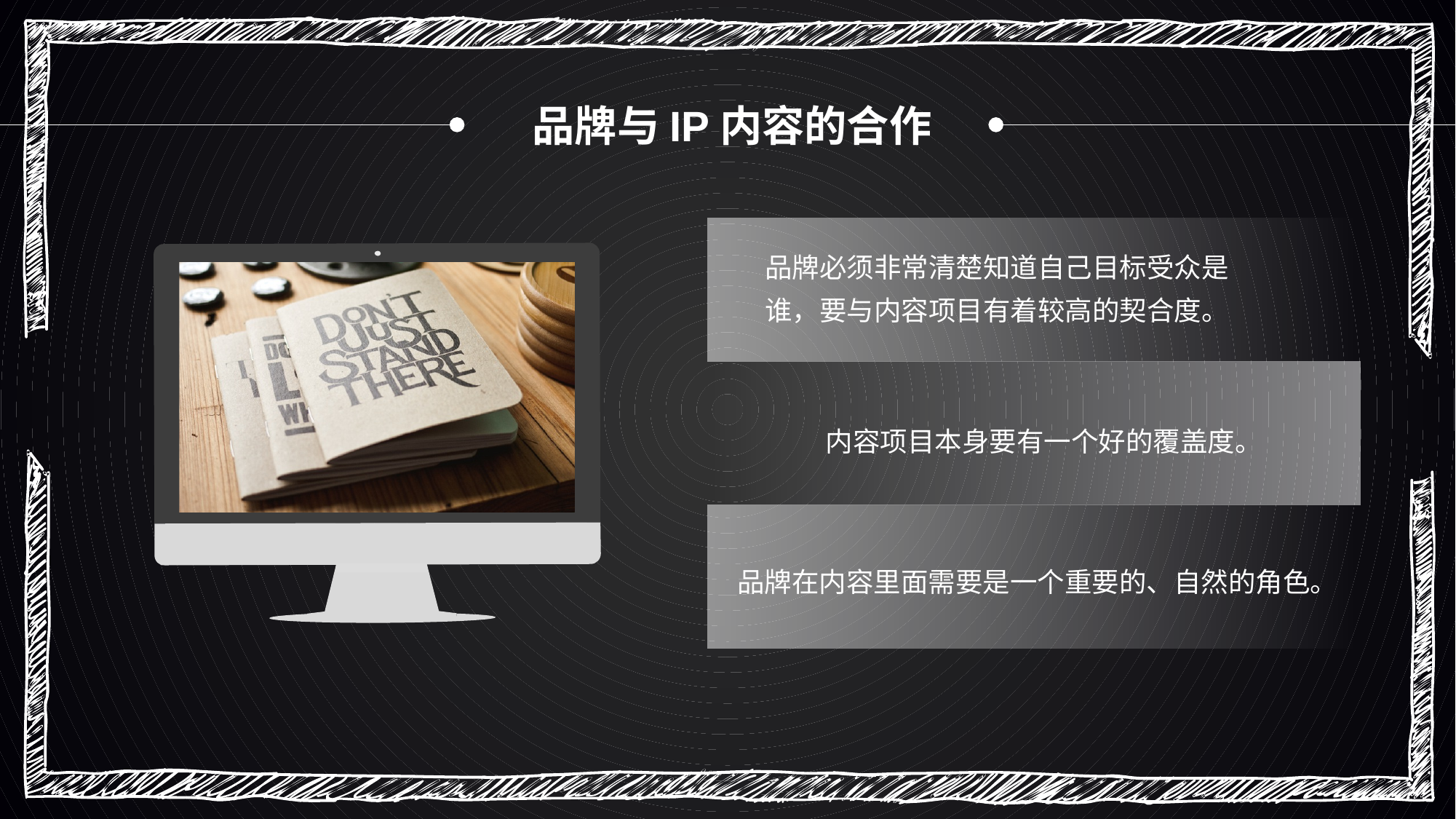

品牌与IP内容的合作

品牌必须非常清楚知道自己目标受众是谁，要与内容项目有着较高的契合度。

内容项目本身要有一个好的覆盖度。

品牌在内容里面需要是一个重要的、自然的角色。